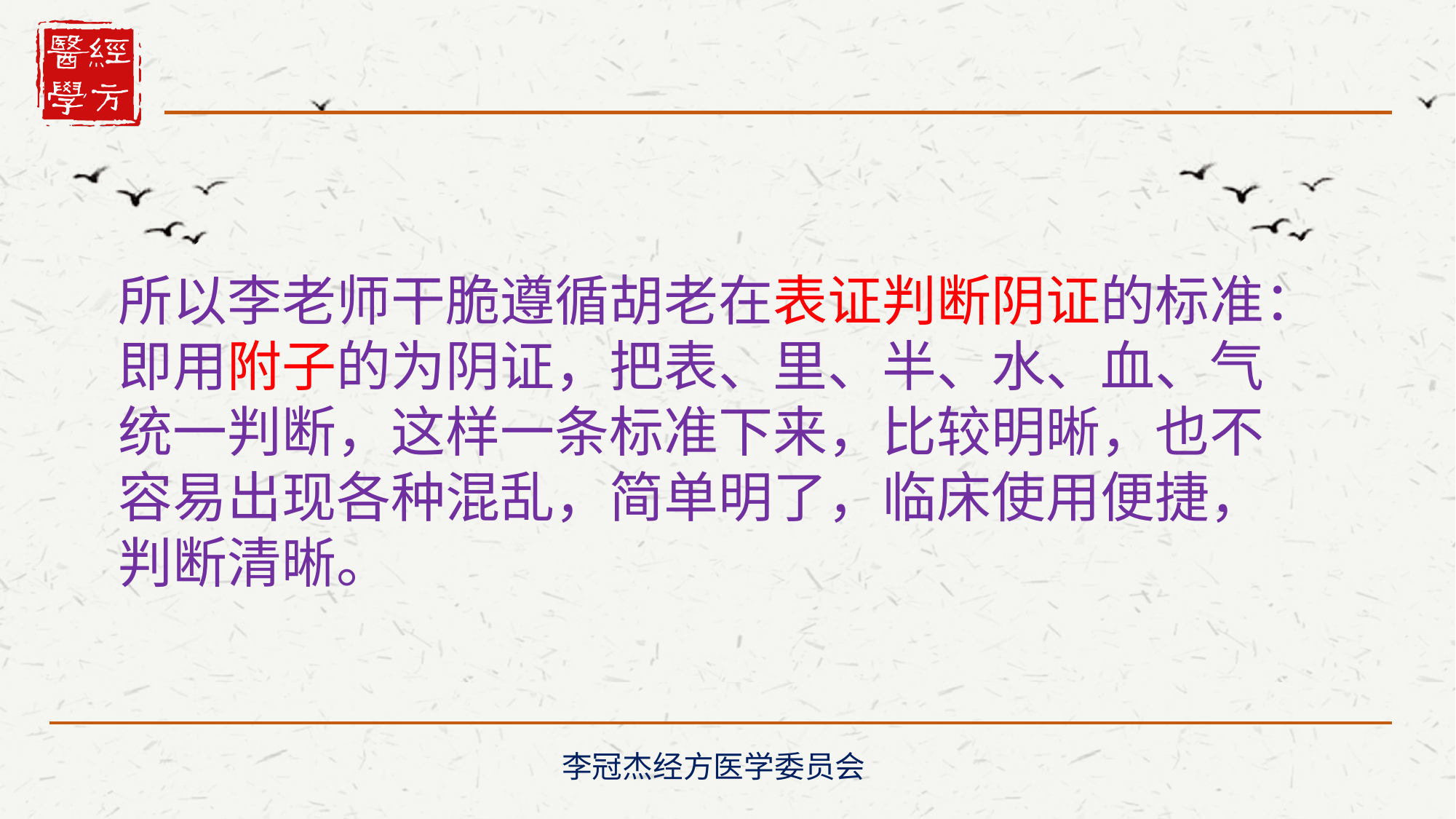

所以李老师干脆遵循胡老在表证判断阴证的标准：即用附子的为阴证，把表、里、半、水、血、气统一判断，这样一条标准下来，比较明晰，也不容易出现各种混乱，简单明了，临床使用便捷，判断清晰。
9